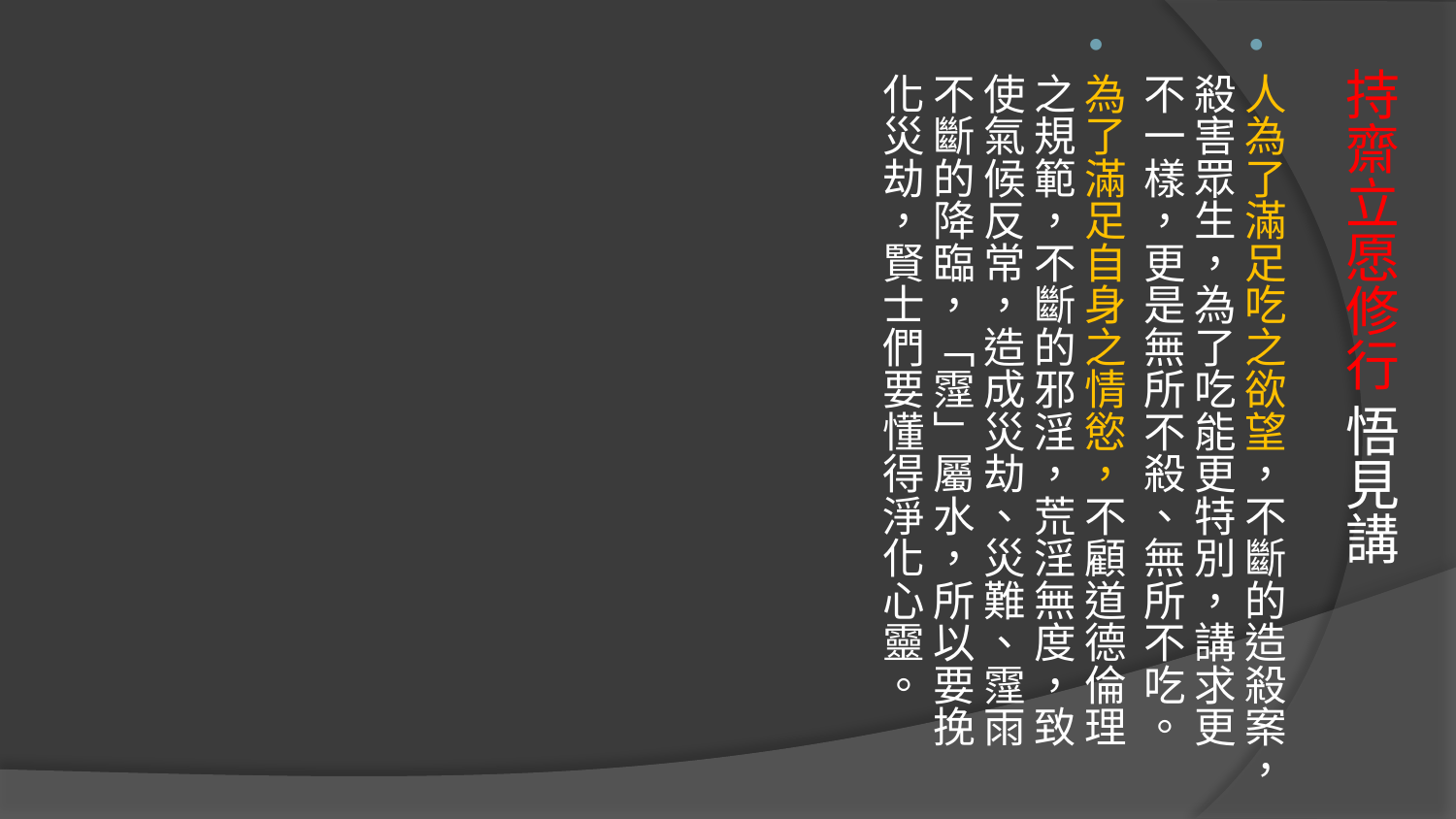

人為了滿足吃之欲望，不斷的造殺案，殺害眾生，為了吃能更特別，講求更不一樣，更是無所不殺、無所不吃。
為了滿足自身之情慾，不顧道德倫理之規範，不斷的邪淫，荒淫無度，致使氣候反常，造成災劫、災難、霪雨不斷的降臨，「霪」屬水，所以要挽化災劫，賢士們要懂得淨化心靈。

# 持齋立愿修行 悟見講